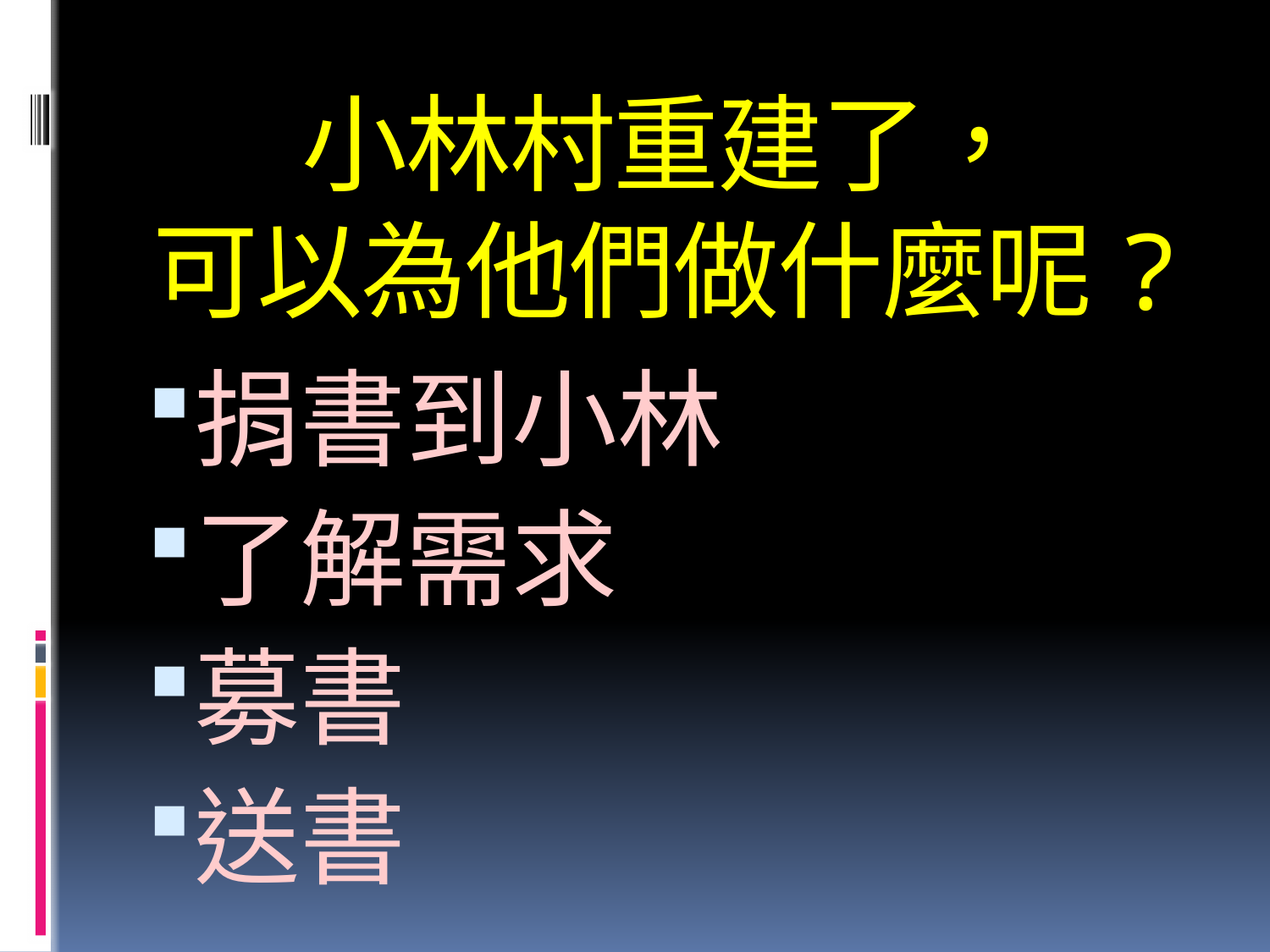

# 小林村重建了， 可以為他們做什麼呢?
捐書到小林
了解需求
募書
送書